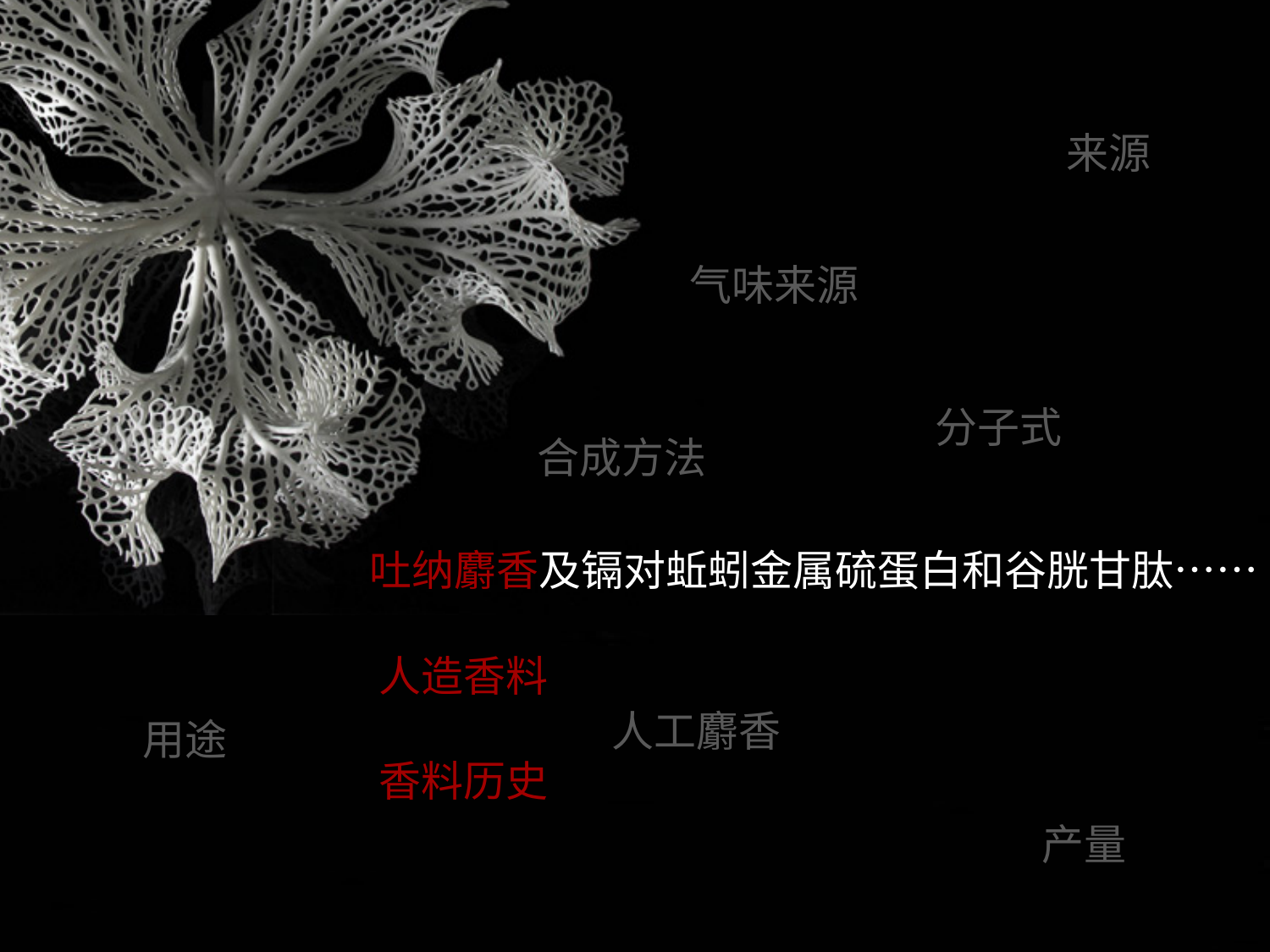

来源
气味来源
分子式
合成方法
吐纳麝香及镉对蚯蚓金属硫蛋白和谷胱甘肽……
人造香料
人工麝香
用途
香料历史
产量